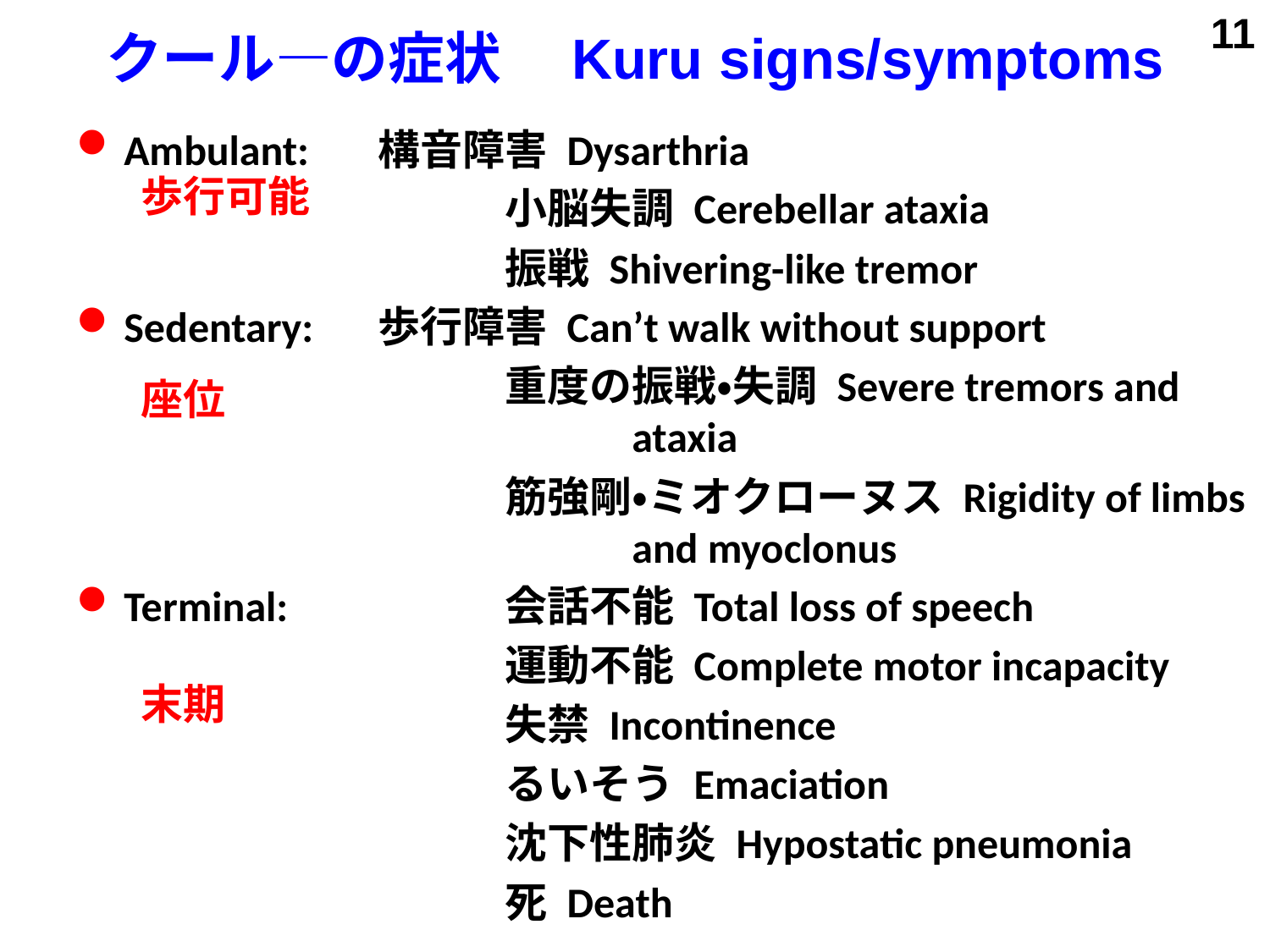

# クール―の症状　Kuru signs/symptoms
11
Ambulant:	構音障害 Dysarthria
				小脳失調 Cerebellar ataxia
				振戦 Shivering-like tremor
Sedentary:	歩行障害 Can’t walk without support
				重度の振戦・失調 Severe tremors and 				ataxia
				筋強剛・ミオクローヌス Rigidity of limbs 				and myoclonus
Terminal: 		会話不能 Total loss of speech
 				運動不能 Complete motor incapacity
				失禁 Incontinence
				るいそう Emaciation
				沈下性肺炎 Hypostatic pneumonia
				死 Death

歩行可能

座位

末期